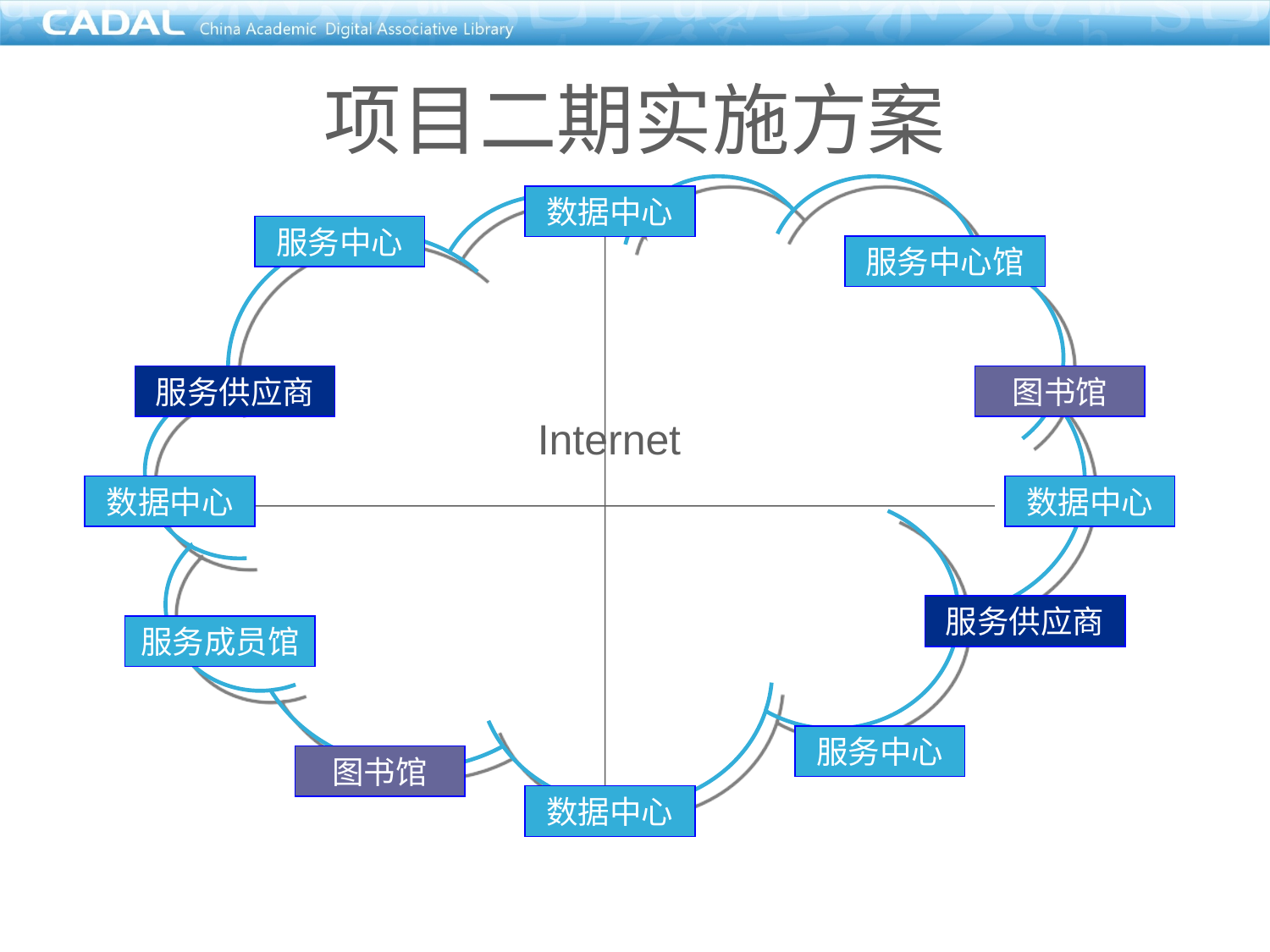

项目二期实施方案

数据中心
服务中心
服务中心
服务中心馆
服务成员馆

服务供应商
图书馆
Internet
数据中心
数据中心

服务供应商
图书馆
数据中心